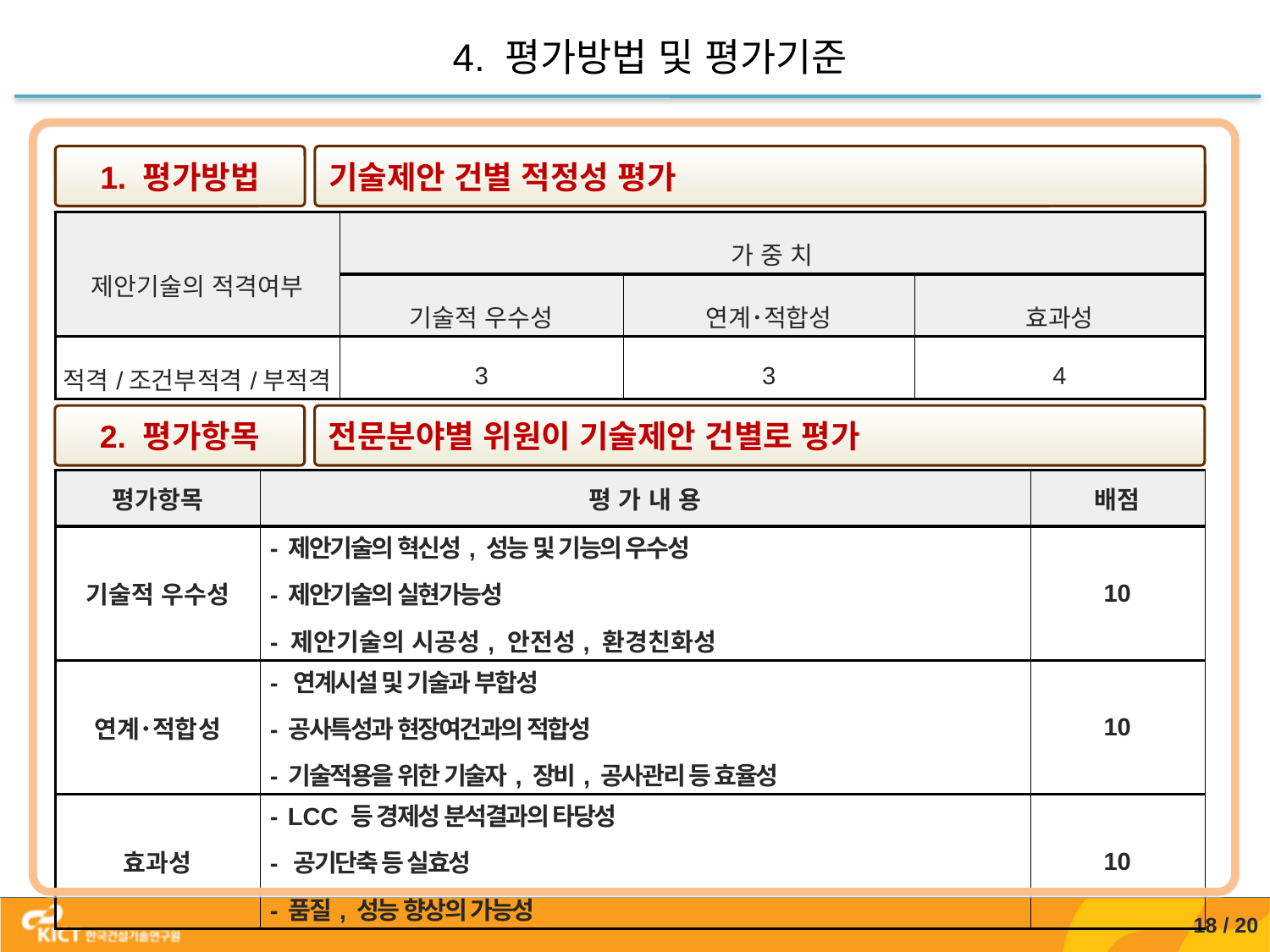

4. 평가방법 및 평가기준

1. 평가방법
기술제안 건별 적정성 평가
| 제안기술의 적격여부 | 가 중 치 |  |  |
| --- | --- | --- | --- |
|  | 기술적 우수성 | 연계･적합성 | 효과성 |
| 적격/조건부적격/부적격 | 3 | 3 | 4 |
2. 평가항목
전문분야별 위원이 기술제안 건별로 평가
| 평가항목 | 평 가 내 용 | 배점 |
| --- | --- | --- |
| 기술적 우수성 | - 제안기술의 혁신성, 성능 및 기능의 우수성 - 제안기술의 실현가능성 - 제안기술의 시공성, 안전성, 환경친화성 | 10 |
| 연계･적합성 | - 연계시설 및 기술과 부합성 - 공사특성과 현장여건과의 적합성 - 기술적용을 위한 기술자, 장비, 공사관리 등 효율성 | 10 |
| 효과성 | - LCC 등 경제성 분석결과의 타당성 - 공기단축 등 실효성 - 품질, 성능 향상의 가능성 | 10 |
18 / 20